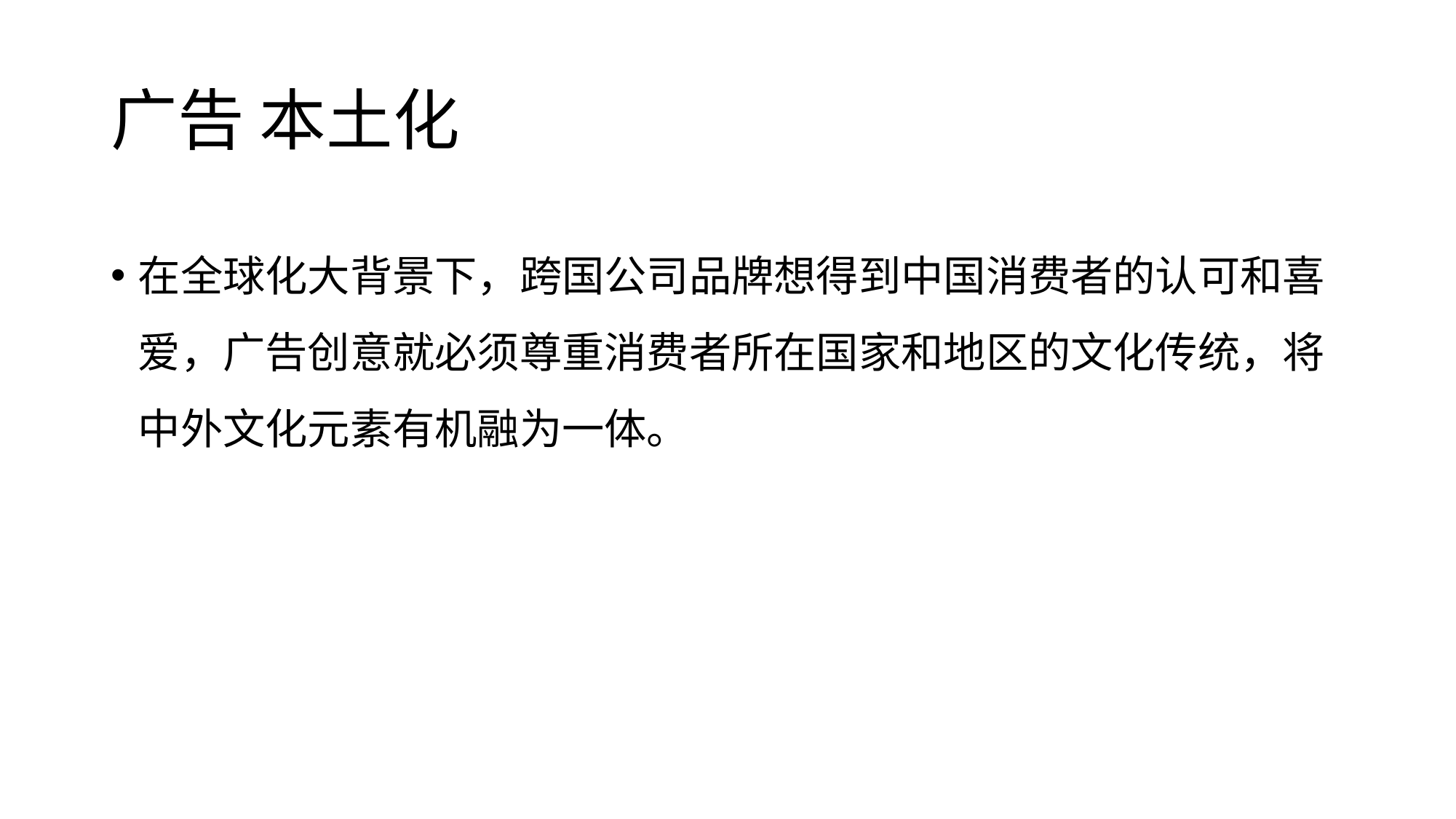

# 广告 本土化
在全球化大背景下，跨国公司品牌想得到中国消费者的认可和喜爱，广告创意就必须尊重消费者所在国家和地区的文化传统，将中外文化元素有机融为一体。